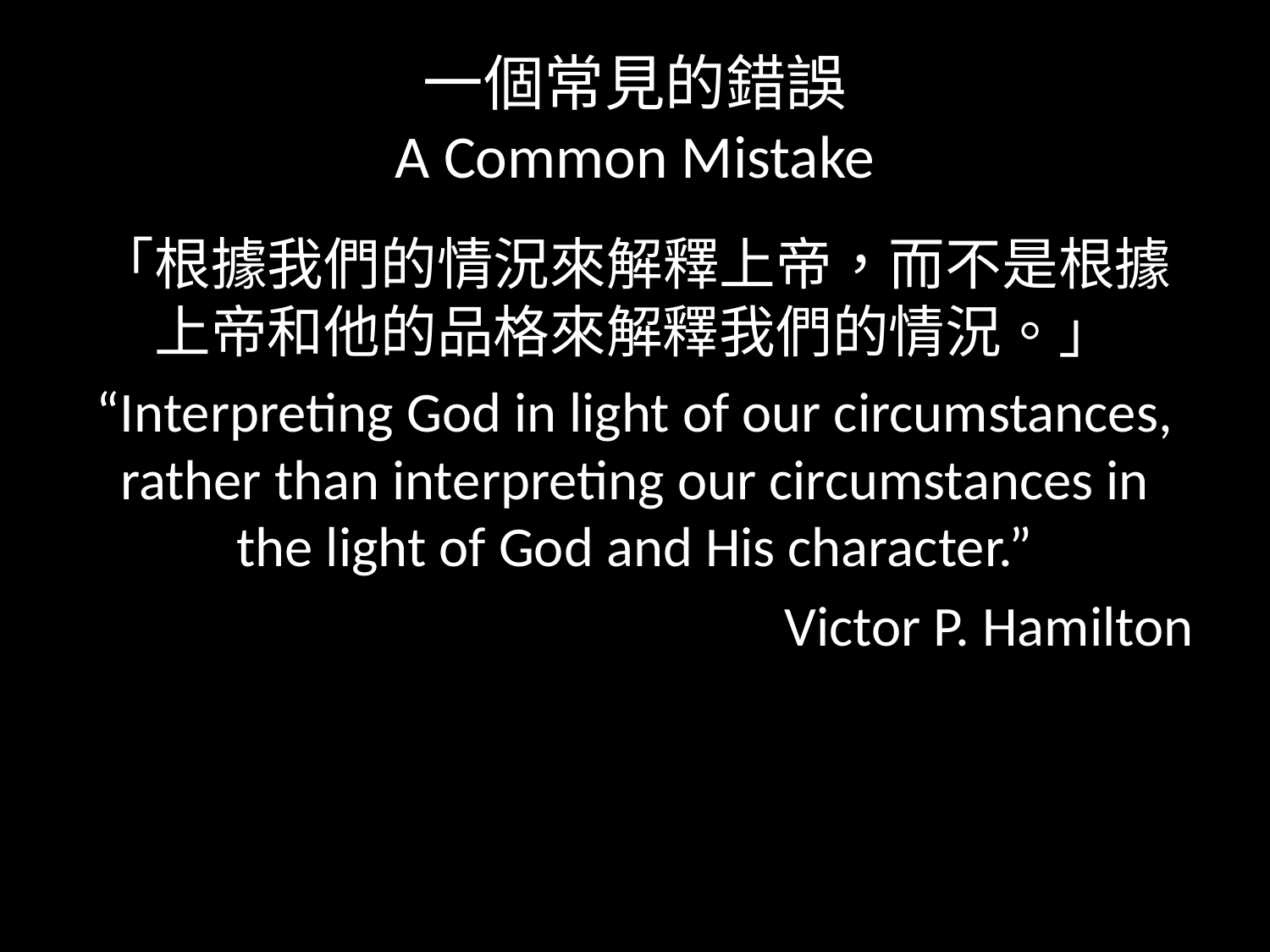

# 一個常見的錯誤 A Common Mistake
「根據我們的情況來解釋上帝，而不是根據上帝和他的品格來解釋我們的情況。」
“Interpreting God in light of our circumstances, rather than interpreting our circumstances in the light of God and His character.”
Victor P. Hamilton